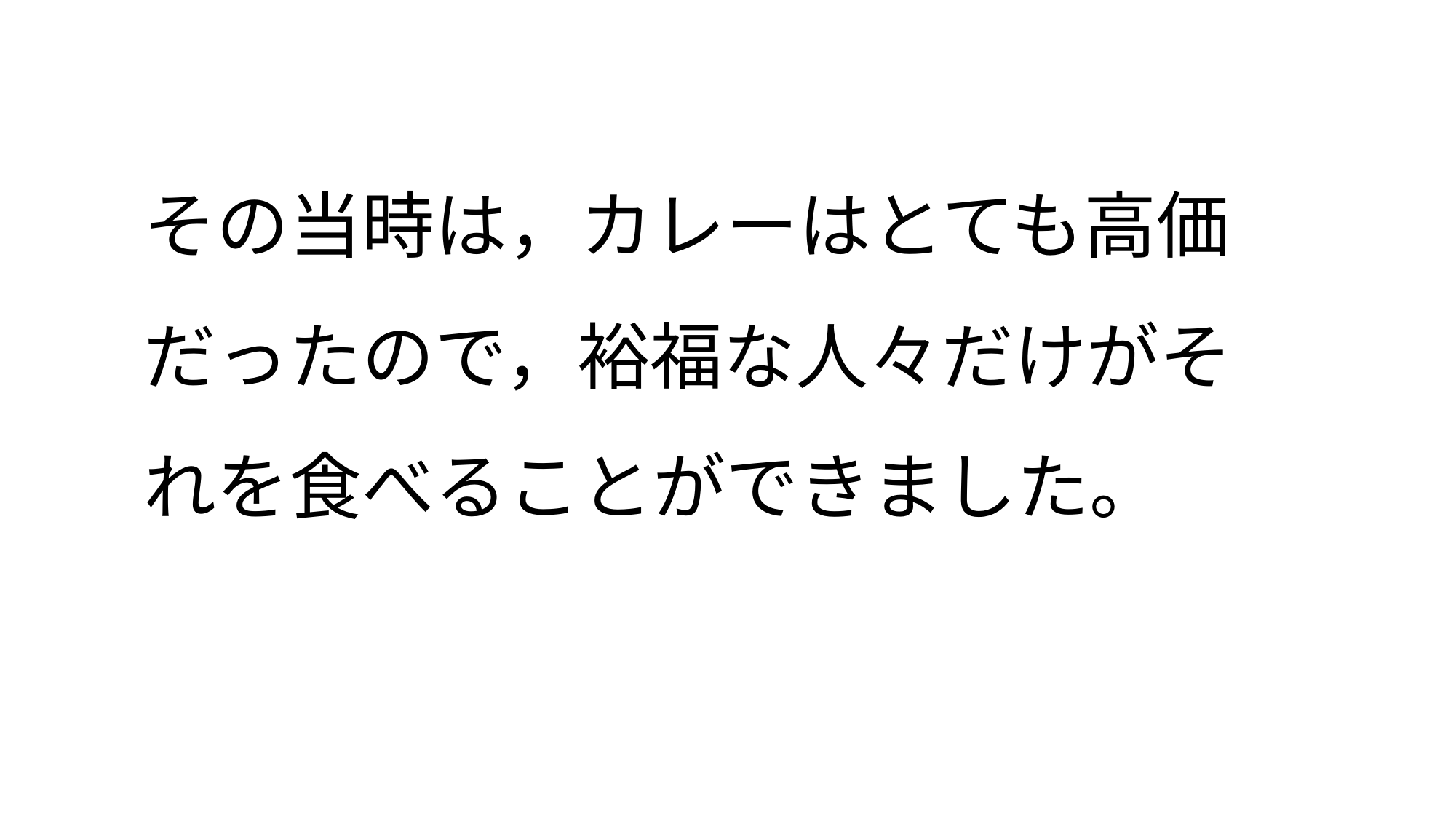

その当時は，カレーはとても高価だったので，裕福な人々だけがそれを食べることができました。